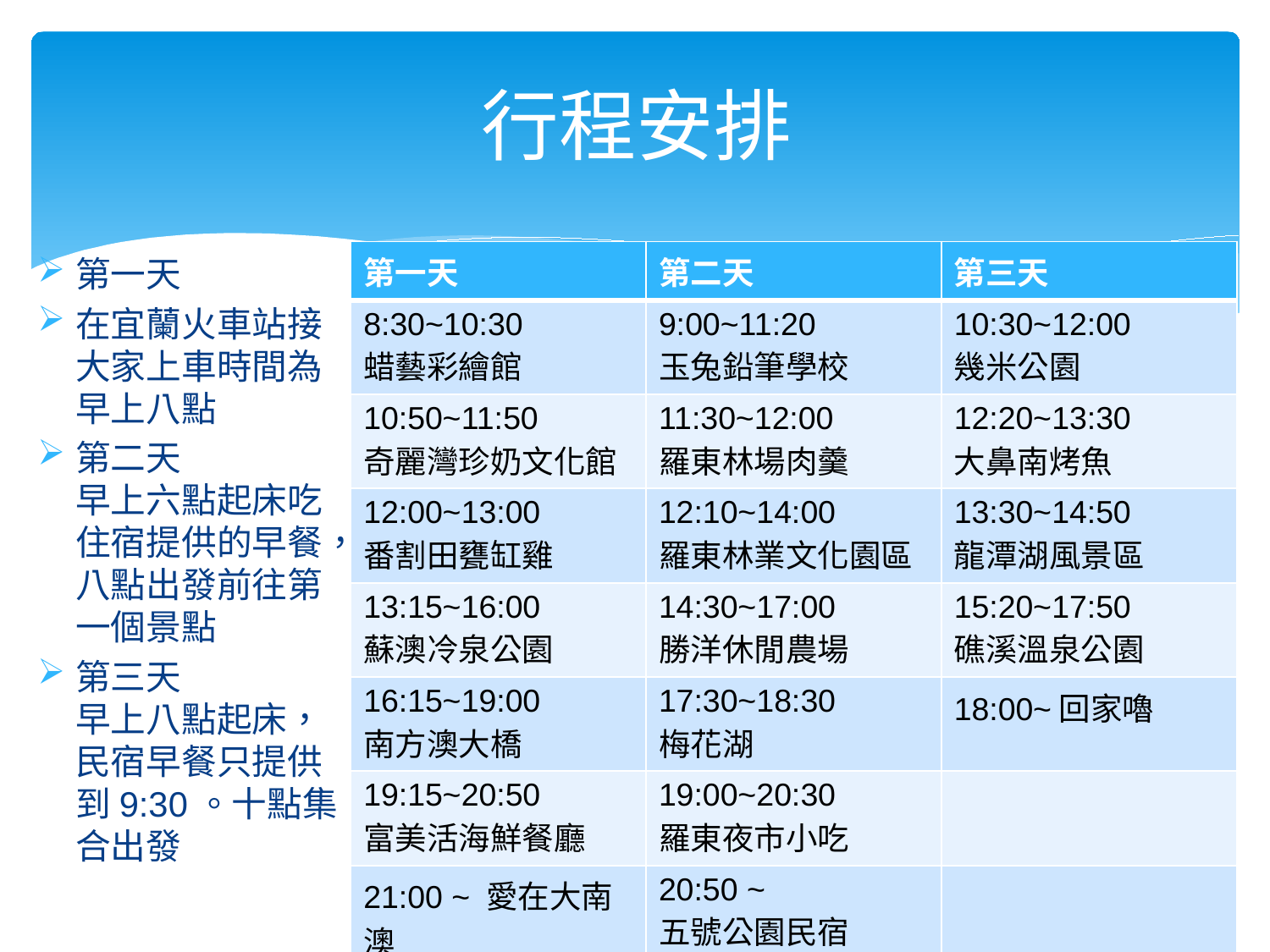

# 行程安排
| 第一天 | 第二天 | 第三天 |
| --- | --- | --- |
| 8:30~10:30 蜡藝彩繪館 | 9:00~11:20 玉兔鉛筆學校 | 10:30~12:00 幾米公園 |
| 10:50~11:50 奇麗灣珍奶文化館 | 11:30~12:00 羅東林場肉羹 | 12:20~13:30 大鼻南烤魚 |
| 12:00~13:00 番割田甕缸雞 | 12:10~14:00 羅東林業文化園區 | 13:30~14:50 龍潭湖風景區 |
| 13:15~16:00 蘇澳冷泉公園 | 14:30~17:00 勝洋休閒農場 | 15:20~17:50 礁溪溫泉公園 |
| 16:15~19:00 南方澳大橋 | 17:30~18:30 梅花湖 | 18:00~回家嚕 |
| 19:15~20:50 富美活海鮮餐廳 | 19:00~20:30 羅東夜市小吃 |  |
| 21:00 ~ 愛在大南澳 | 20:50 ~ 五號公園民宿 |  |
第一天
在宜蘭火車站接大家上車時間為早上八點
第二天
早上六點起床吃住宿提供的早餐，八點出發前往第一個景點
第三天
早上八點起床，民宿早餐只提供到9:30。十點集合出發